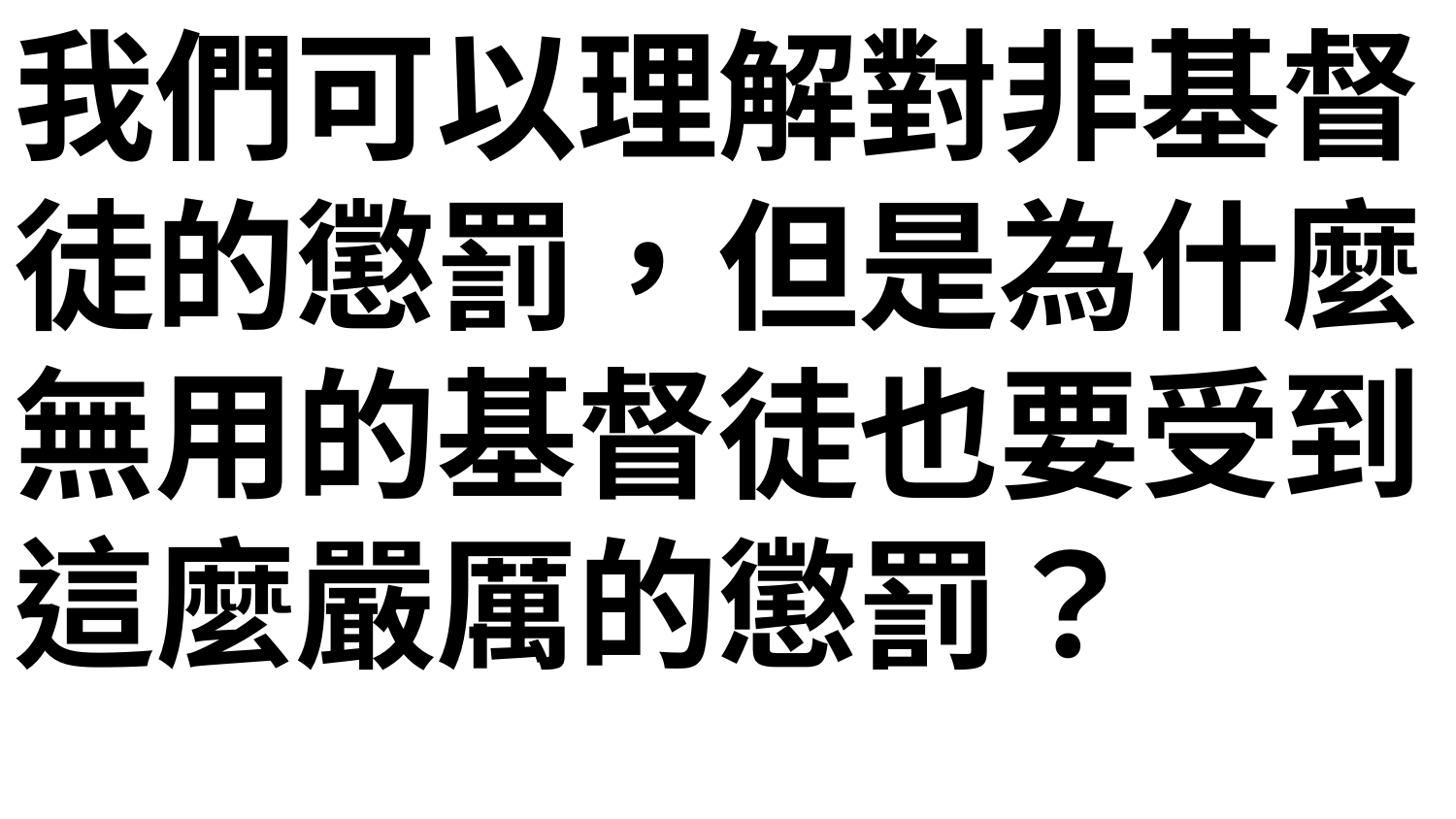

我們可以理解對非基督徒的懲罰，但是為什麼無用的基督徒也要受到這麼嚴厲的懲罰？